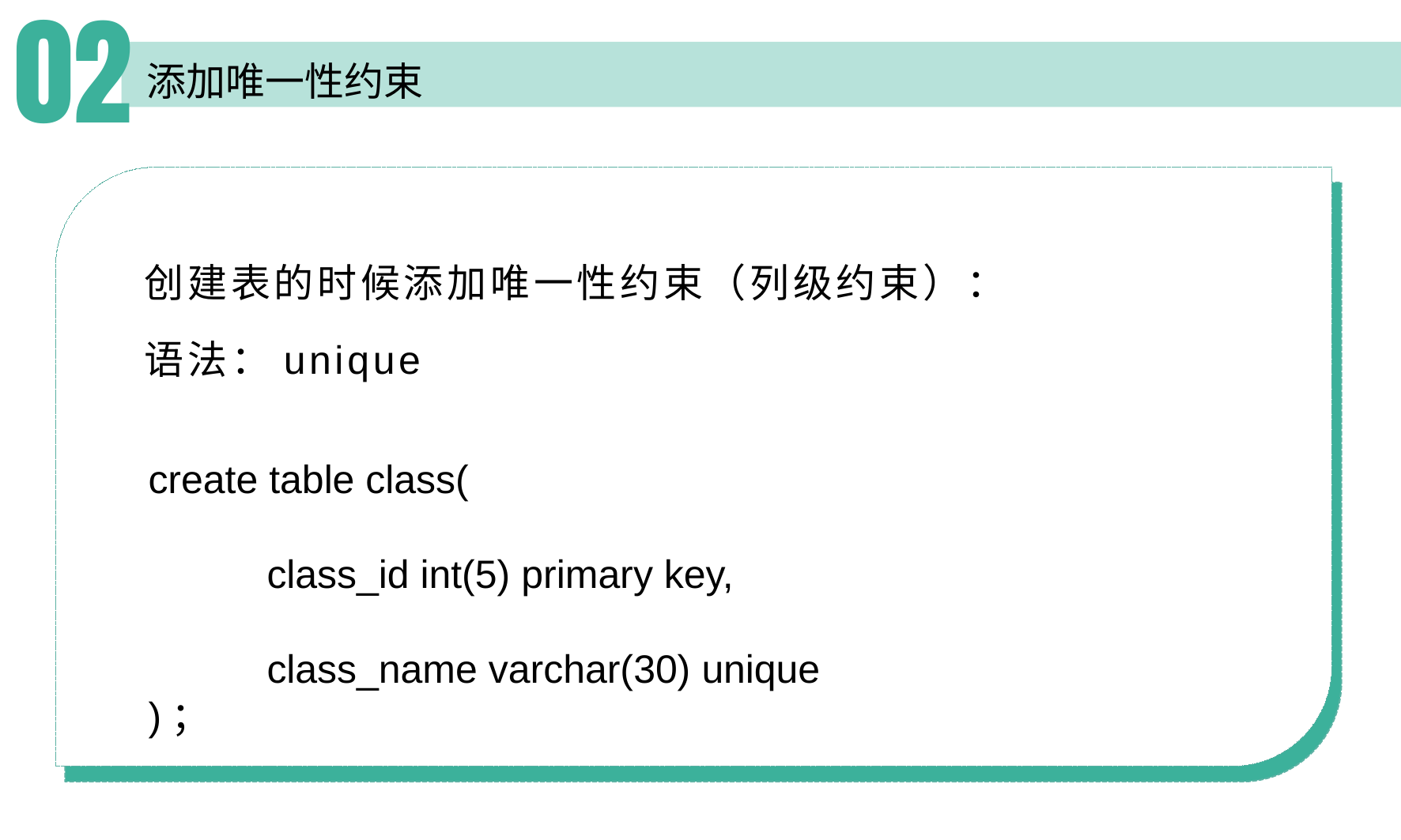

02

添加唯一性约束

创建表的时候添加唯一性约束（列级约束）：
语法：unique
create table class(

	class_id int(5) primary key,

	class_name varchar(30) unique
)；